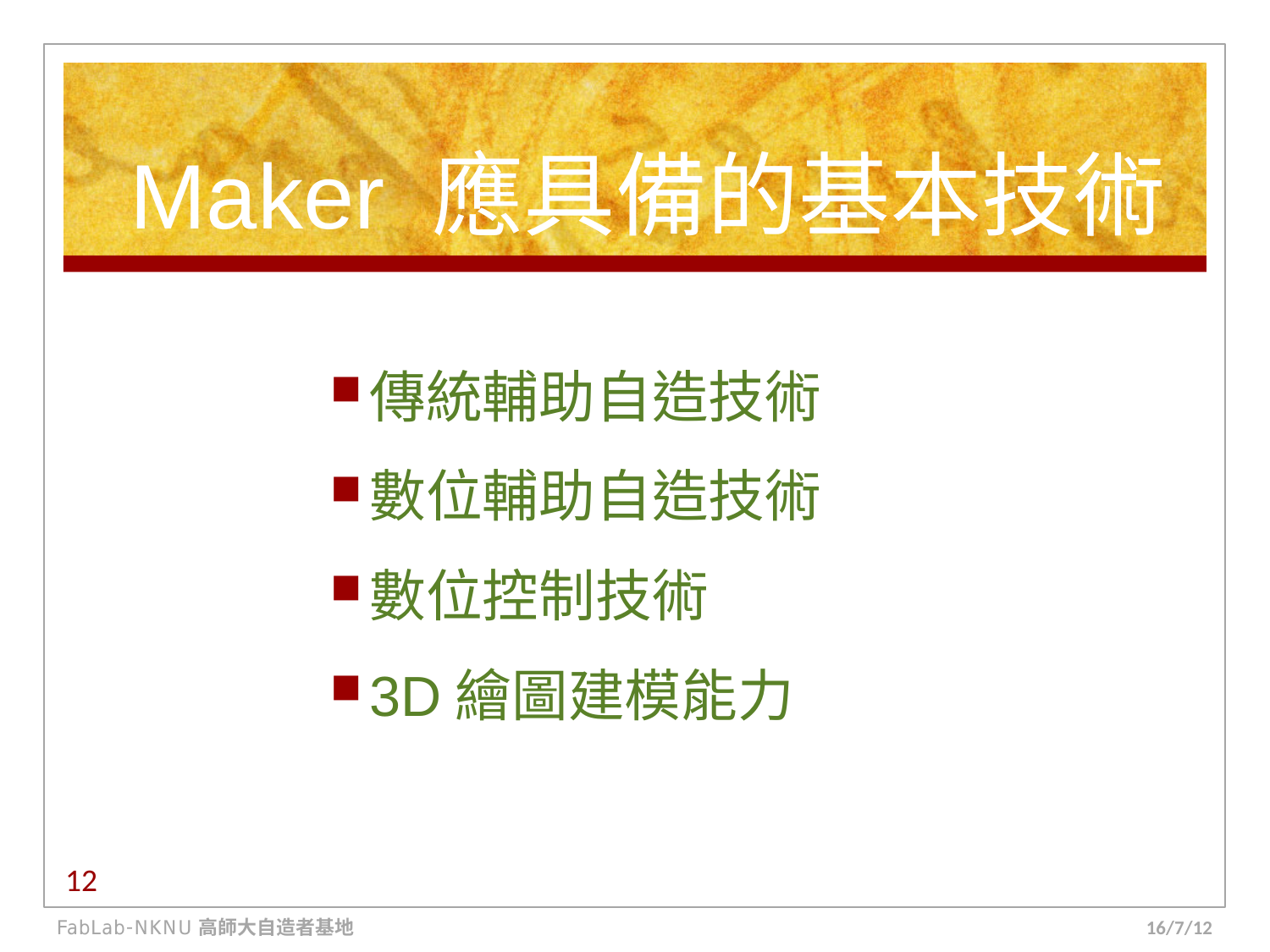

# Maker 應具備的基本技術
傳統輔助自造技術
數位輔助自造技術
數位控制技術
3D繪圖建模能力
12
FabLab-NKNU 高師大自造者基地
16/7/12